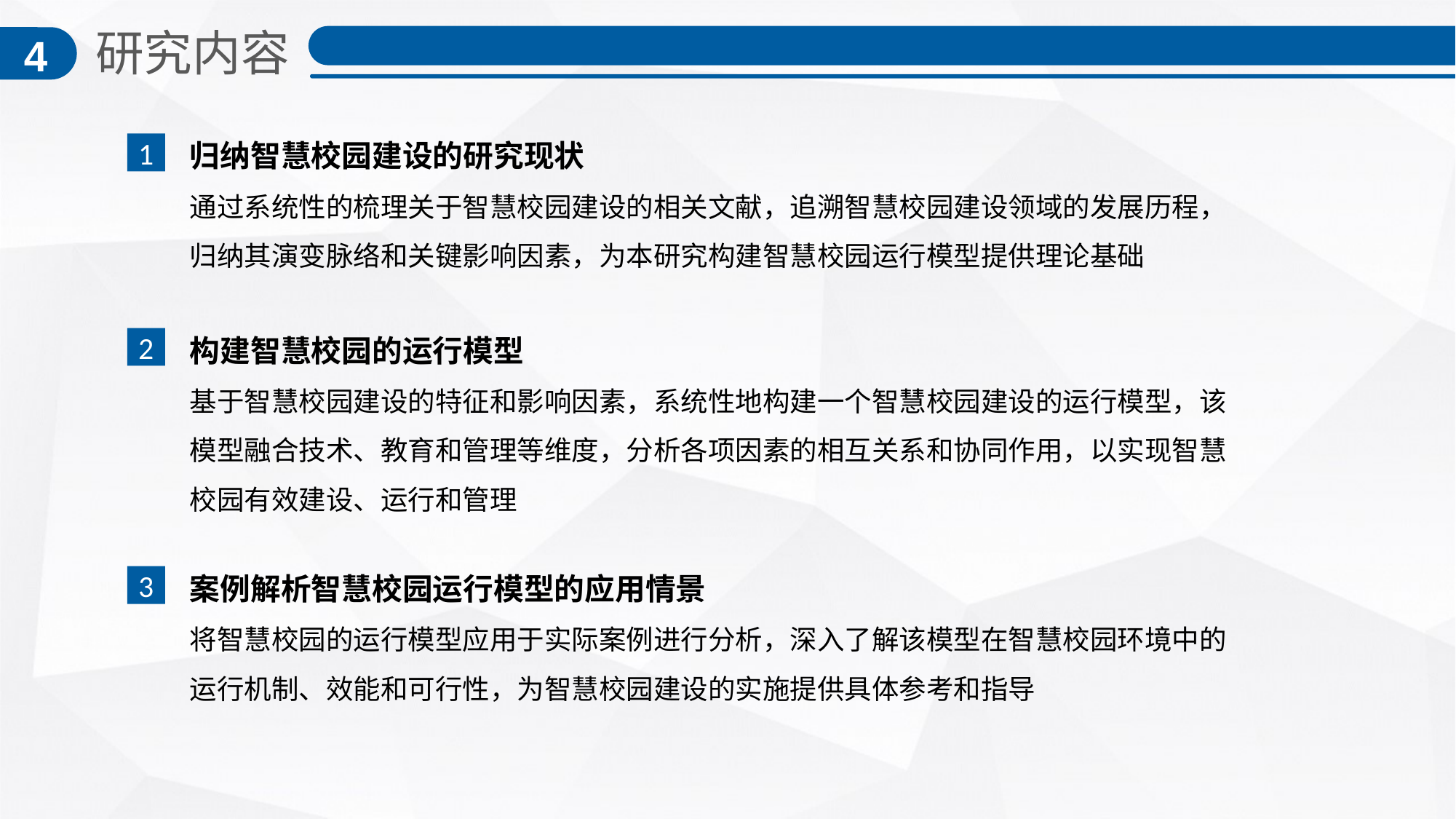

研究内容
4

归纳智慧校园建设的研究现状
通过系统性的梳理关于智慧校园建设的相关文献，追溯智慧校园建设领域的发展历程，归纳其演变脉络和关键影响因素，为本研究构建智慧校园运行模型提供理论基础
1
构建智慧校园的运行模型
基于智慧校园建设的特征和影响因素，系统性地构建一个智慧校园建设的运行模型，该模型融合技术、教育和管理等维度，分析各项因素的相互关系和协同作用，以实现智慧校园有效建设、运行和管理
2
案例解析智慧校园运行模型的应用情景
将智慧校园的运行模型应用于实际案例进行分析，深入了解该模型在智慧校园环境中的运行机制、效能和可行性，为智慧校园建设的实施提供具体参考和指导
3